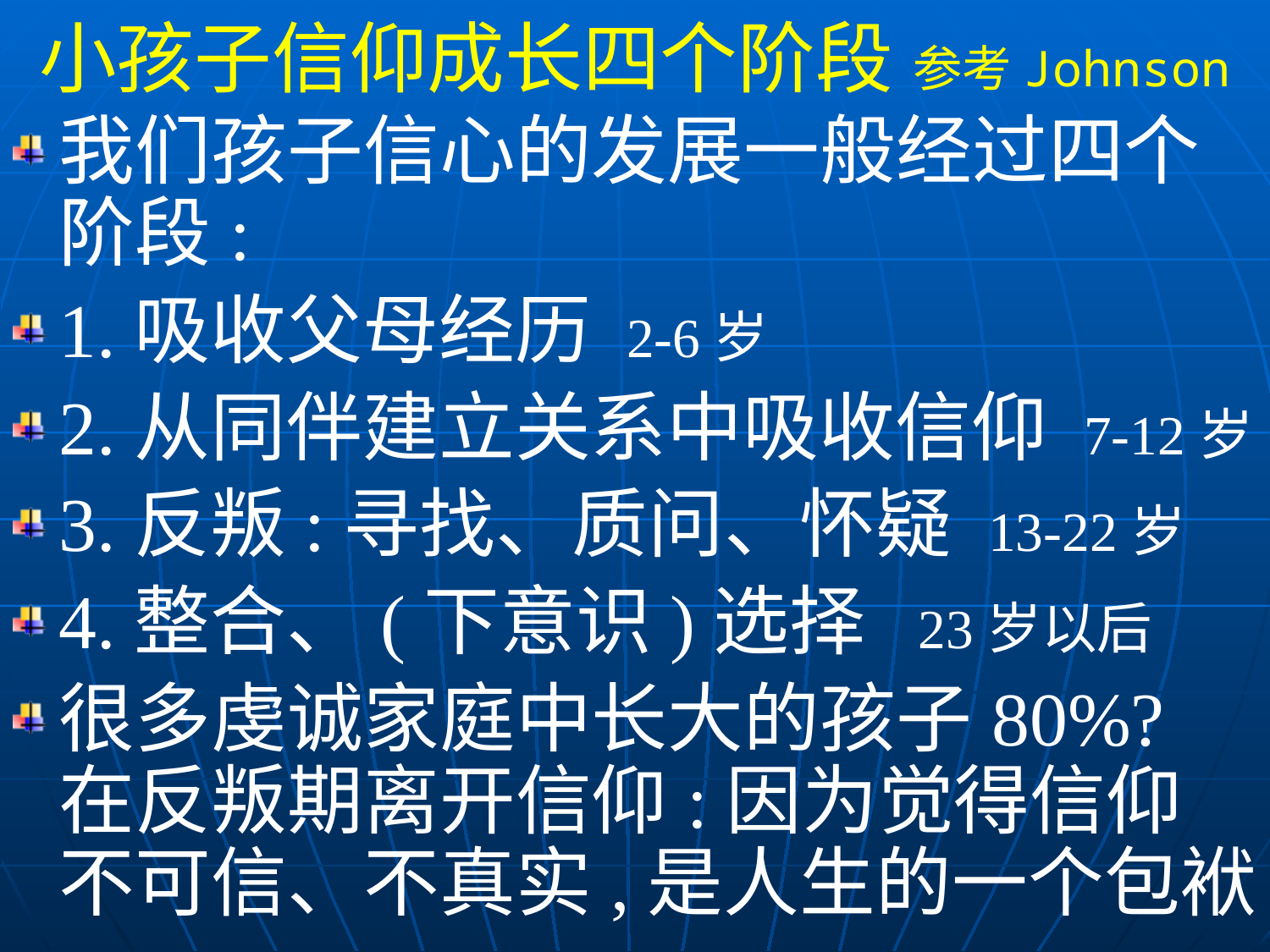

小孩子信仰成长四个阶段 参考Johnson
我们孩子信心的发展一般经过四个阶段:
1.吸收父母经历 2-6岁
2.从同伴建立关系中吸收信仰 7-12岁
3.反叛:寻找、质问、怀疑 13-22岁
4.整合、(下意识)选择  23岁以后
很多虔诚家庭中长大的孩子80%?在反叛期离开信仰:因为觉得信仰不可信、不真实,是人生的一个包袱